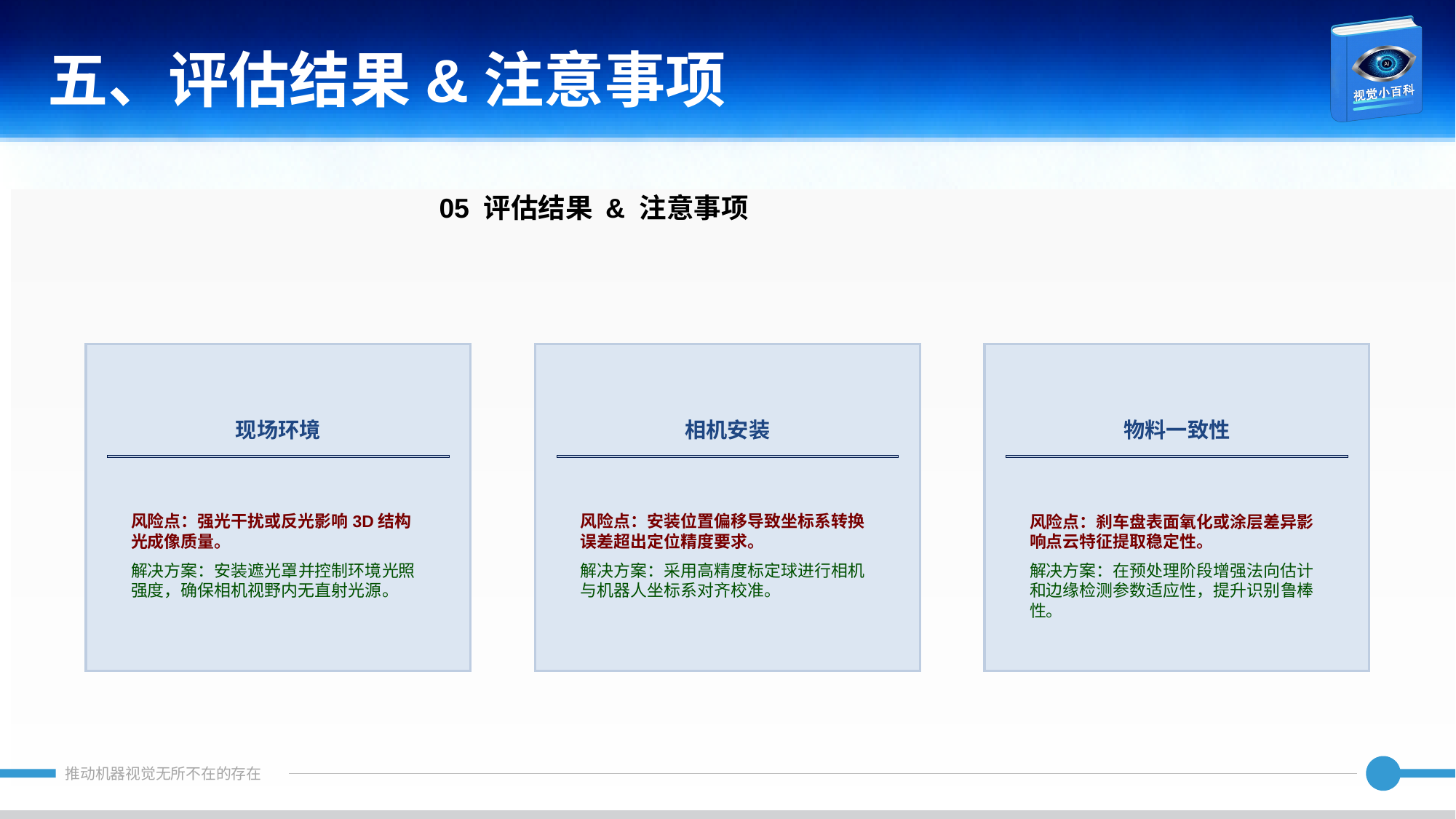

五、评估结果&注意事项

05 评估结果 & 注意事项

现场环境

相机安装

物料一致性

风险点：强光干扰或反光影响3D结构光成像质量。
解决方案：安装遮光罩并控制环境光照强度，确保相机视野内无直射光源。

风险点：安装位置偏移导致坐标系转换误差超出定位精度要求。
解决方案：采用高精度标定球进行相机与机器人坐标系对齐校准。

风险点：刹车盘表面氧化或涂层差异影响点云特征提取稳定性。
解决方案：在预处理阶段增强法向估计和边缘检测参数适应性，提升识别鲁棒性。
11